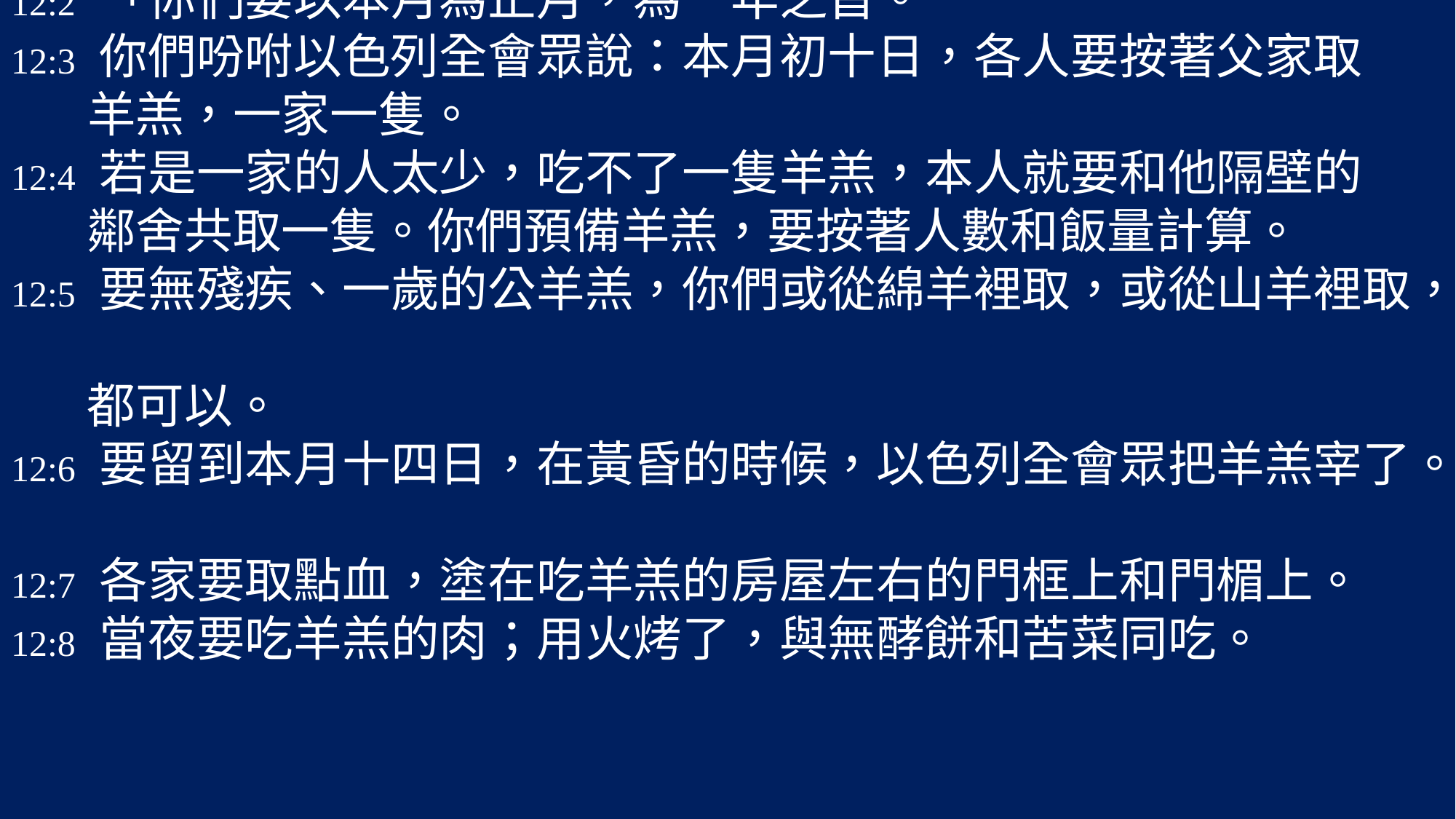

# 12:1 耶和華在埃及地曉諭摩西、亞倫說： 12:2 「你們要以本月為正月，為一年之首。 12:3 你們吩咐以色列全會眾說：本月初十日，各人要按著父家取 羊羔，一家一隻。 12:4 若是一家的人太少，吃不了一隻羊羔，本人就要和他隔壁的 鄰舍共取一隻。你們預備羊羔，要按著人數和飯量計算。 12:5 要無殘疾、一歲的公羊羔，你們或從綿羊裡取，或從山羊裡取， 都可以。 12:6 要留到本月十四日，在黃昏的時候，以色列全會眾把羊羔宰了。 12:7 各家要取點血，塗在吃羊羔的房屋左右的門框上和門楣上。 12:8 當夜要吃羊羔的肉；用火烤了，與無酵餅和苦菜同吃。